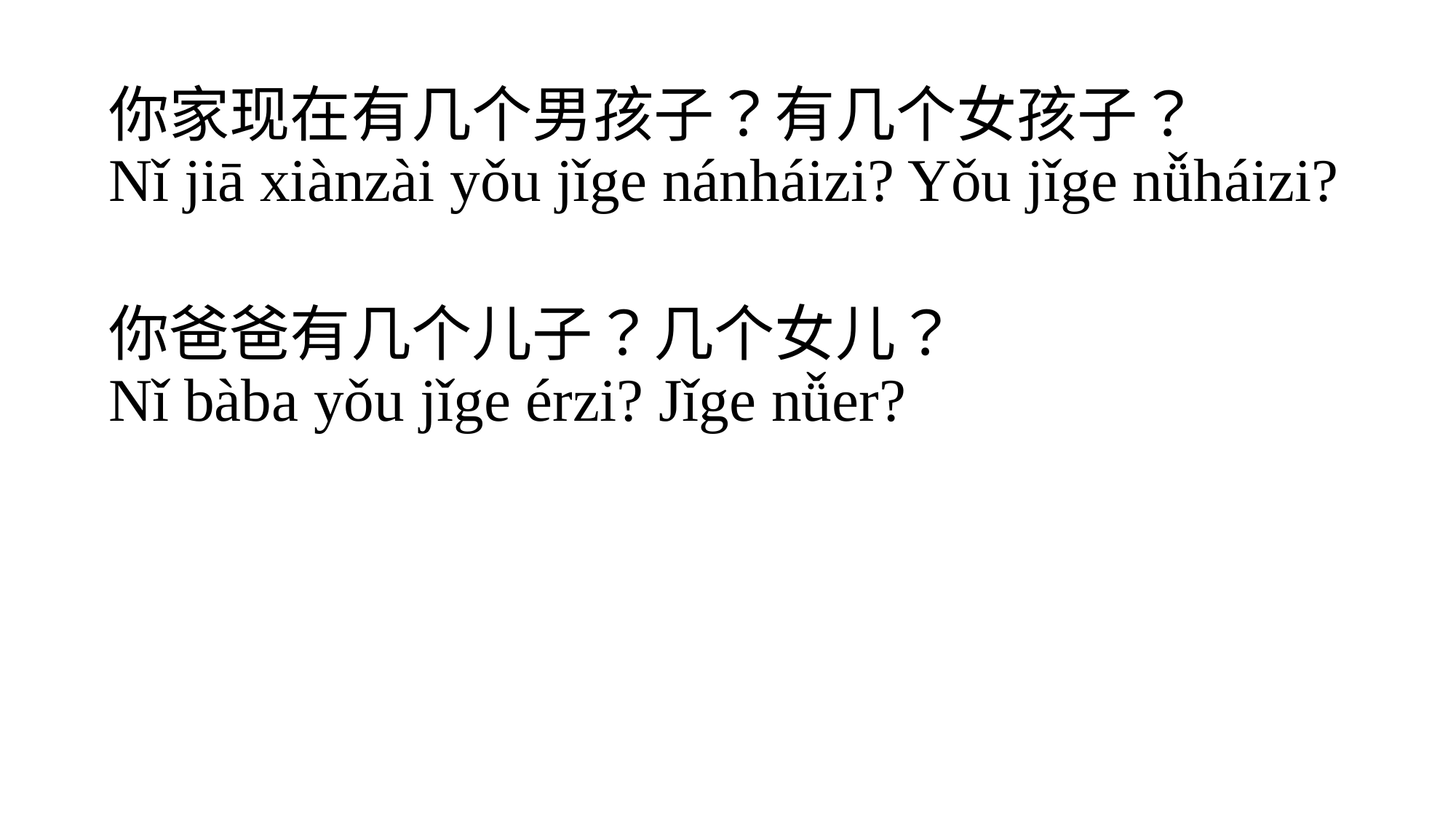

你家现在有几个男孩子？有几个女孩子？
Nǐ jiā xiànzài yǒu jǐge nánháizi? Yǒu jǐge nǚháizi?
你爸爸有几个儿子？几个女儿？
Nǐ bàba yǒu jǐge érzi? Jǐge nǚer?